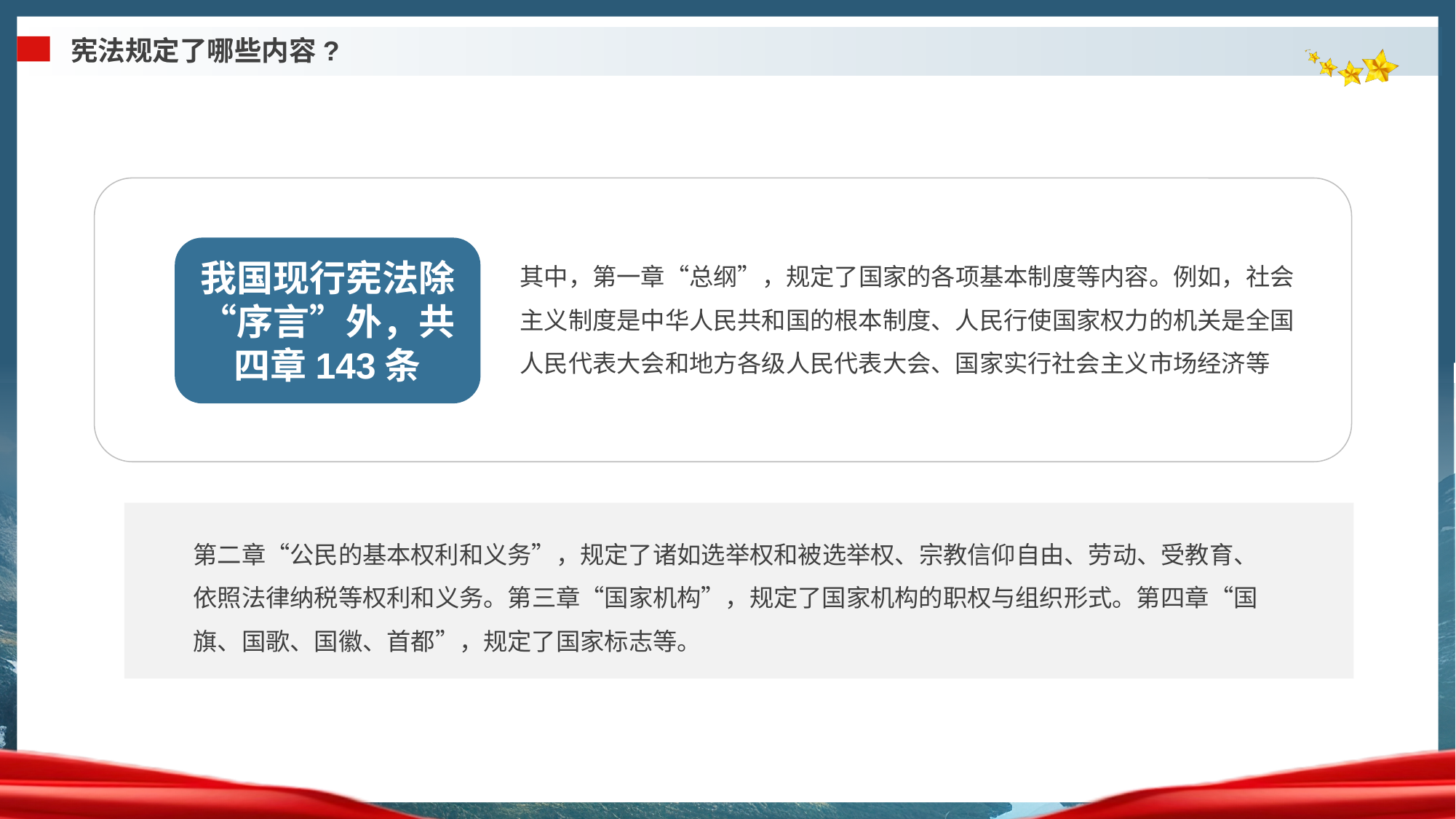

我国现行宪法除“序言”外，共四章143条
其中，第一章“总纲”，规定了国家的各项基本制度等内容。例如，社会主义制度是中华人民共和国的根本制度、人民行使国家权力的机关是全国人民代表大会和地方各级人民代表大会、国家实行社会主义市场经济等

第二章“公民的基本权利和义务”，规定了诸如选举权和被选举权、宗教信仰自由、劳动、受教育、依照法律纳税等权利和义务。第三章“国家机构”，规定了国家机构的职权与组织形式。第四章“国旗、国歌、国徽、首都”，规定了国家标志等。